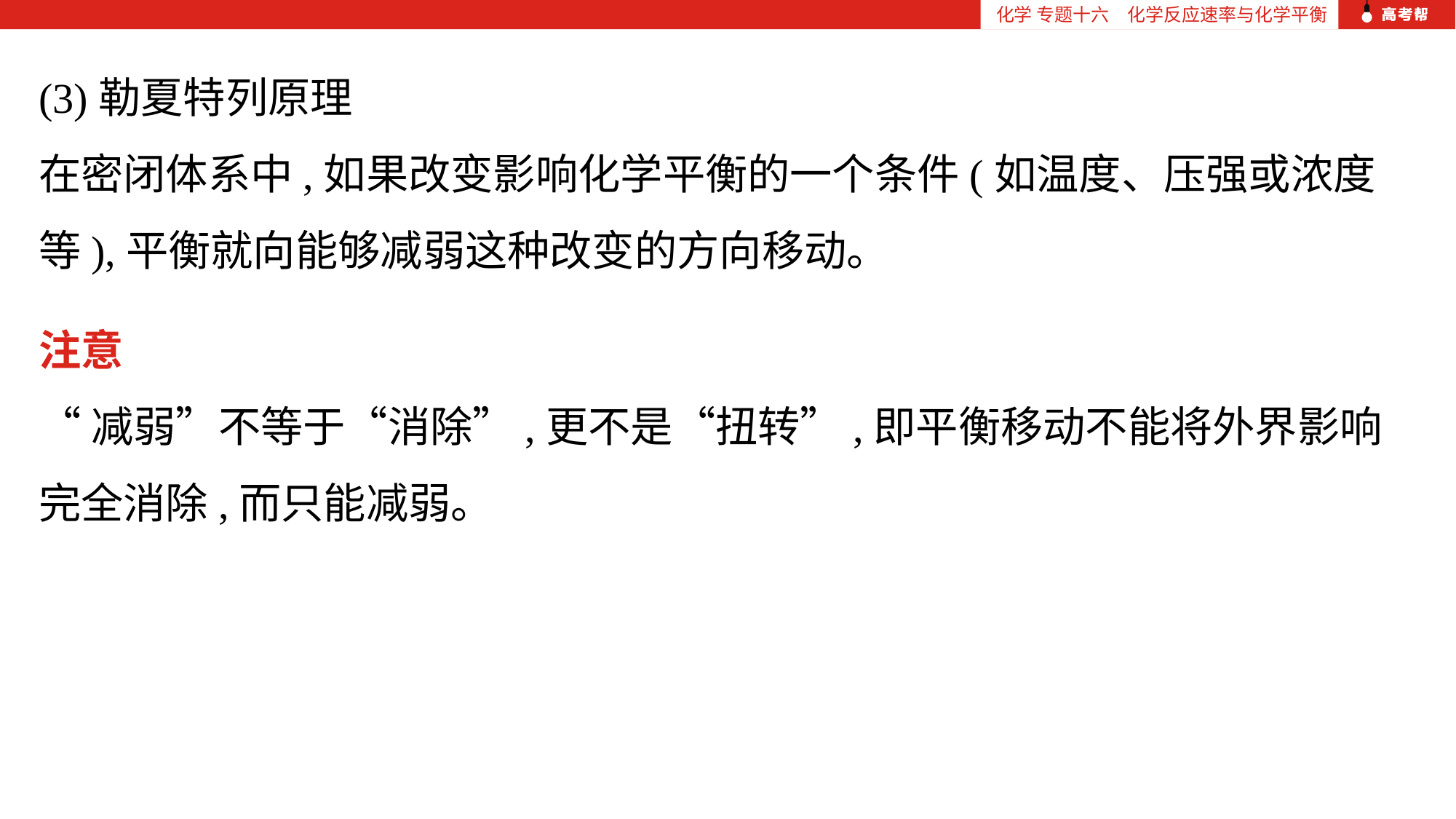

化学 专题十六　化学反应速率与化学平衡
(3)勒夏特列原理
在密闭体系中,如果改变影响化学平衡的一个条件(如温度、压强或浓度等),平衡就向能够减弱这种改变的方向移动。
注意
“减弱”不等于“消除”,更不是“扭转”,即平衡移动不能将外界影响完全消除,而只能减弱。